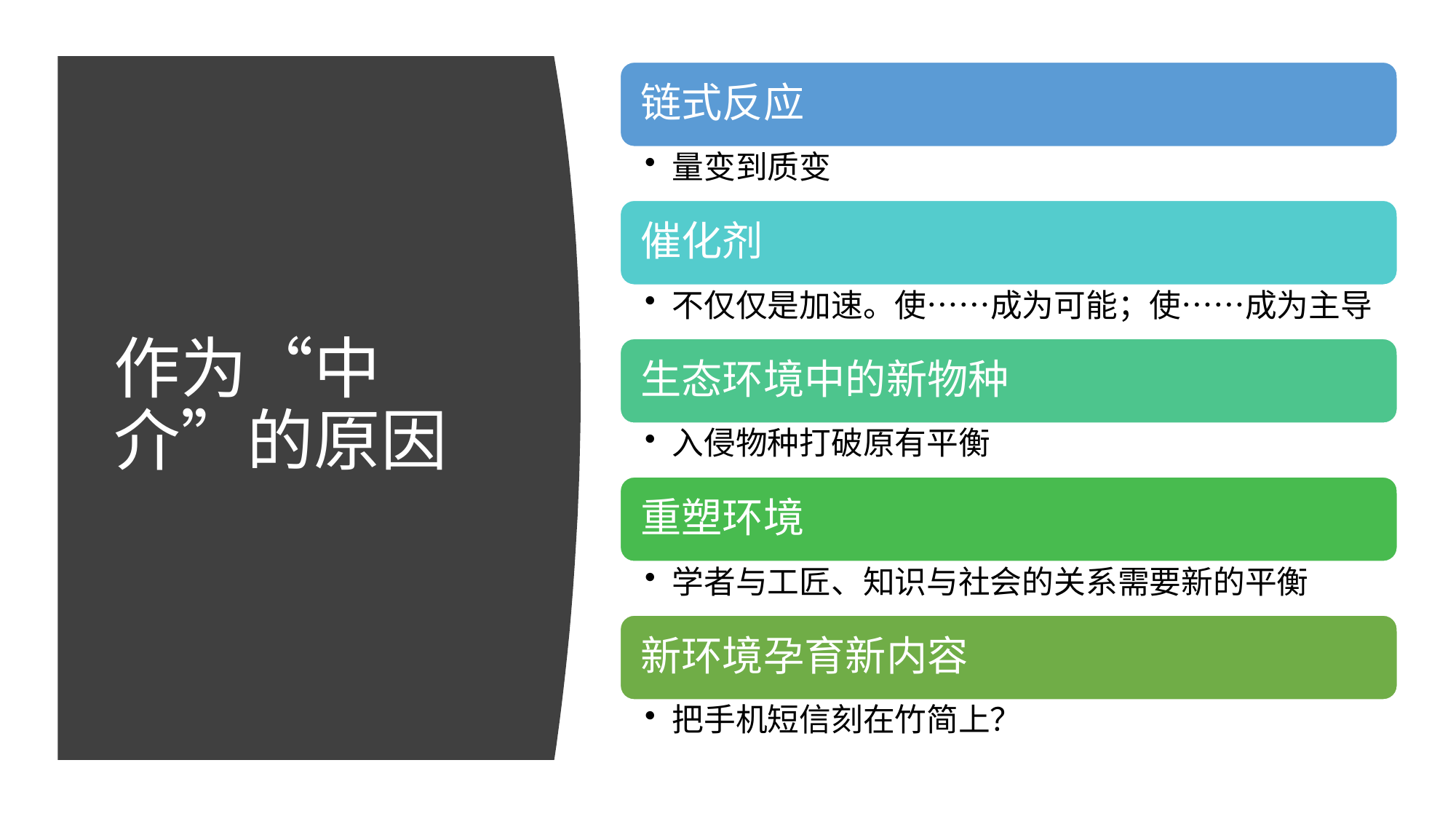

链式反应
量变到质变
催化剂
不仅仅是加速。使……成为可能；使……成为主导
生态环境中的新物种
入侵物种打破原有平衡
重塑环境
学者与工匠、知识与社会的关系需要新的平衡
新环境孕育新内容
把手机短信刻在竹简上？

# 作为“中介”的原因